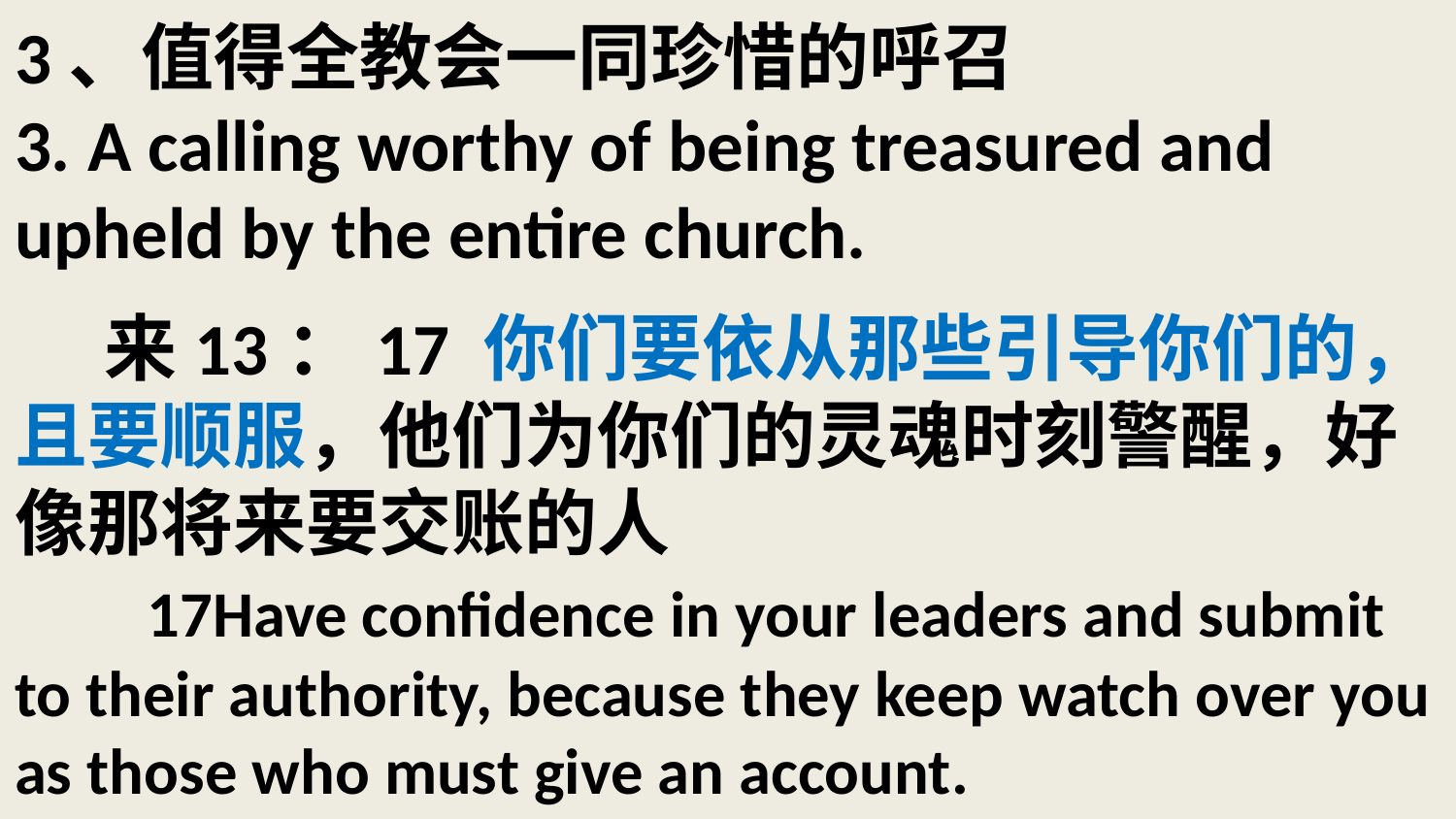

# 3、值得全教会一同珍惜的呼召 3. A calling worthy of being treasured and upheld by the entire church. 来13：17 你们要依从那些引导你们的，且要顺服，他们为你们的灵魂时刻警醒，好像那将来要交账的人 17Have confidence in your leaders and submit to their authority, because they keep watch over you as those who must give an account.